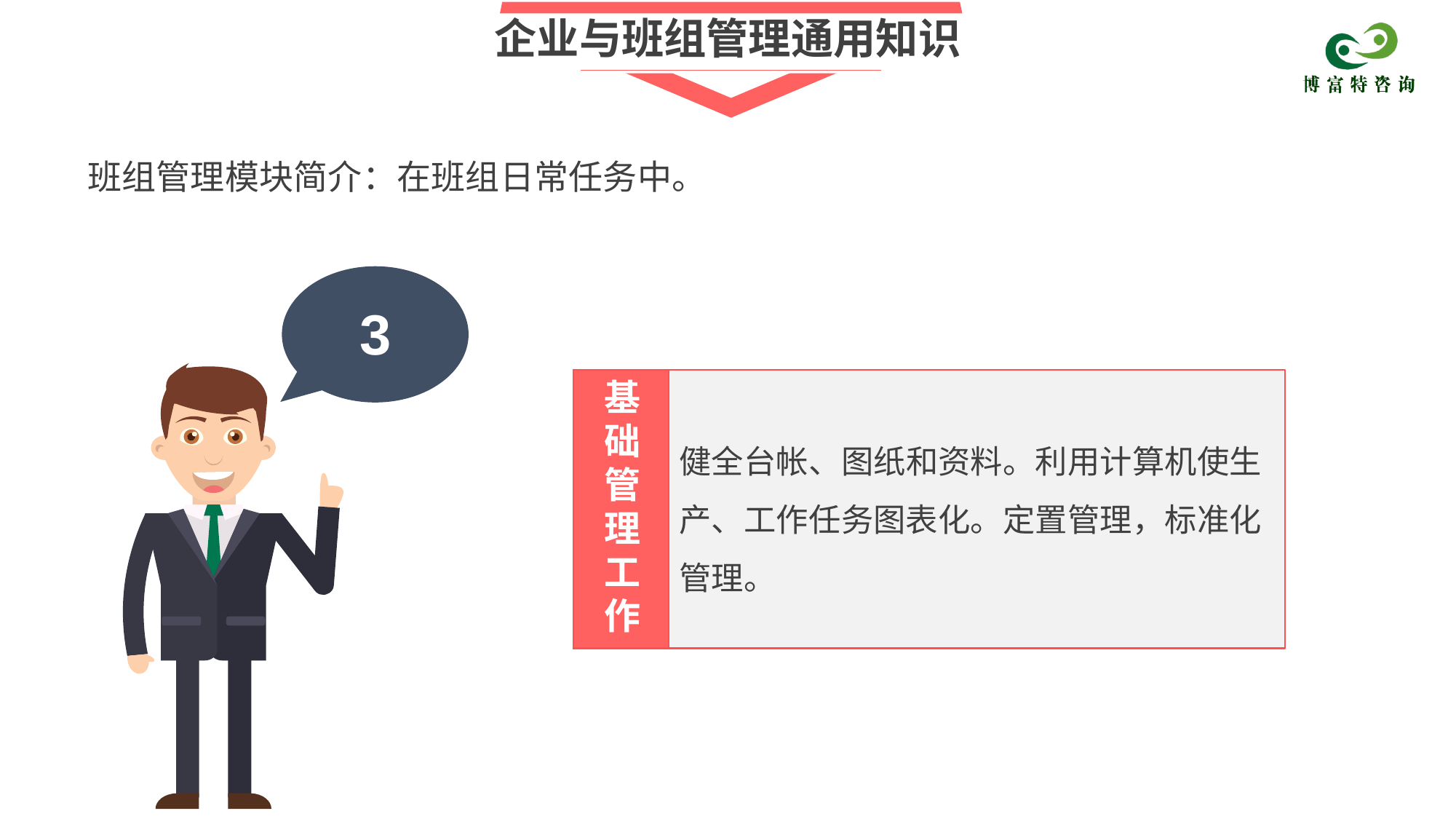

企业与班组管理通用知识
班组管理模块简介：在班组日常任务中。

3
基础管理工作

健全台帐、图纸和资料。利用计算机使生产、工作任务图表化。定置管理，标准化管理。
.